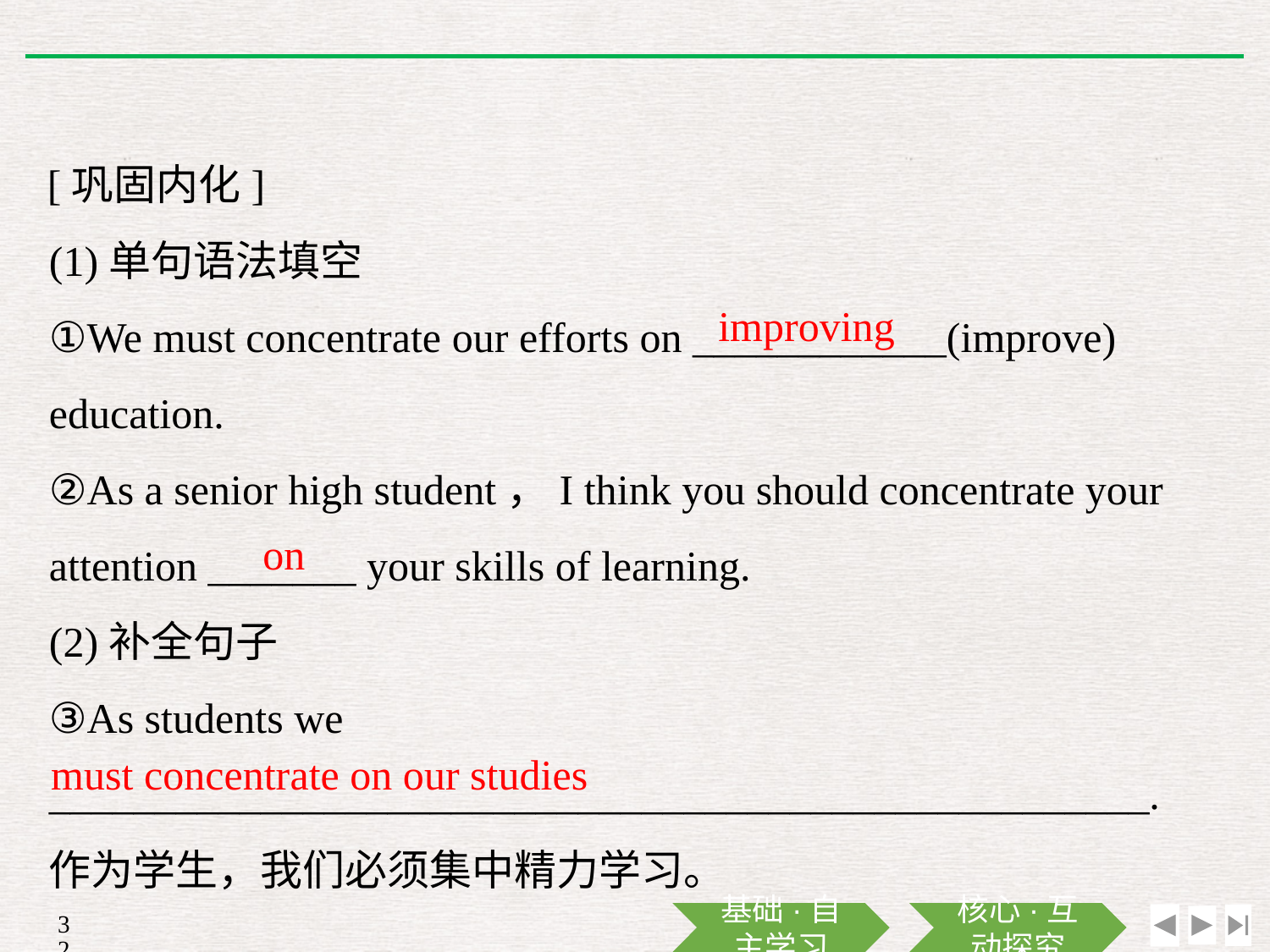

[巩固内化]
(1)单句语法填空
①We must concentrate our efforts on ____________(improve) education.
②As a senior high student，I think you should concentrate your attention _______ your skills of learning.
(2)补全句子
③As students we ____________________________________________________.
作为学生，我们必须集中精力学习。
improving
on
must concentrate on our studies